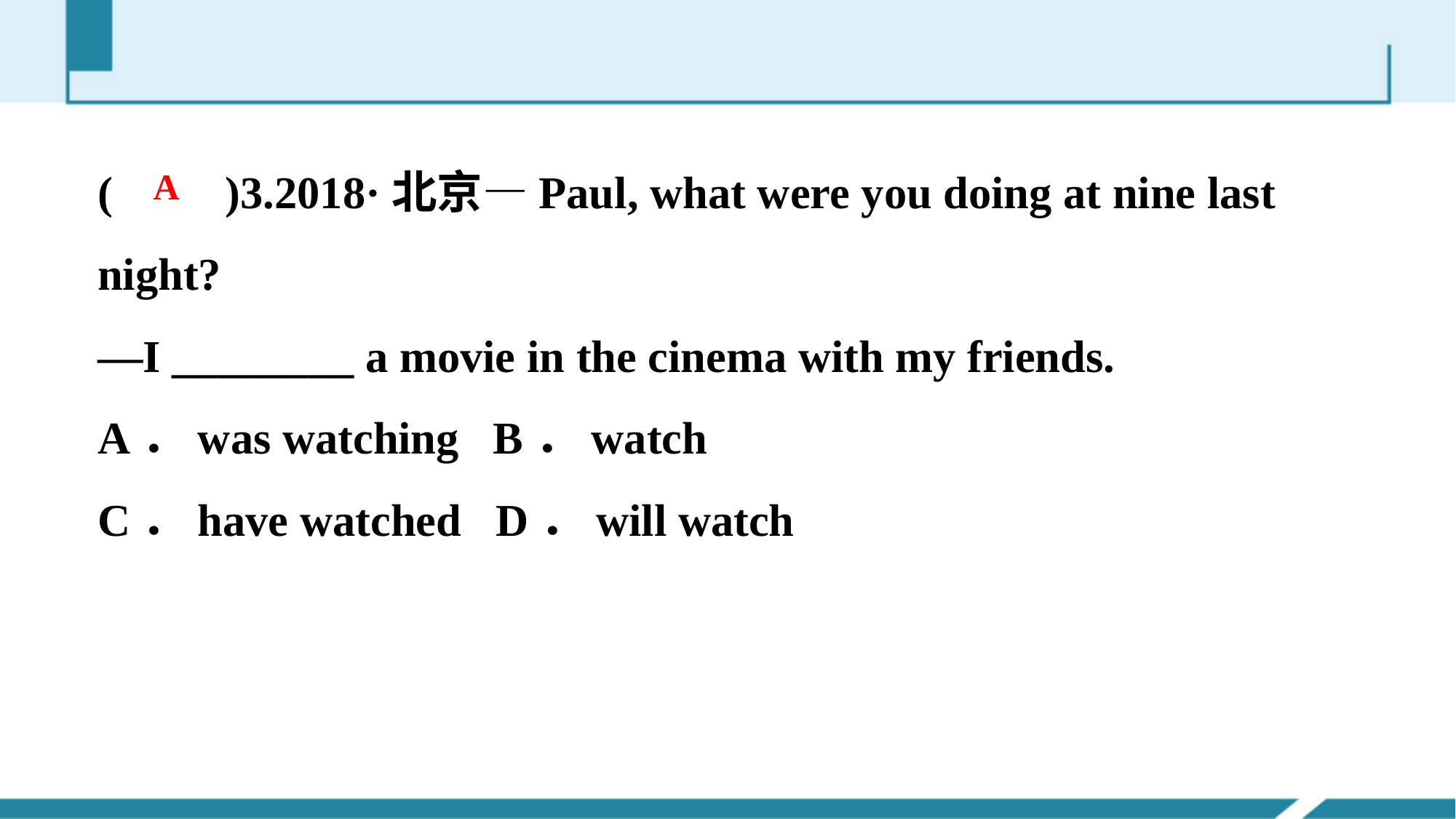

(　　)3.2018·北京—Paul, what were you doing at nine last night?
—I ________ a movie in the cinema with my friends.
A．was watching   B．watch
C．have watched   D．will watch
A